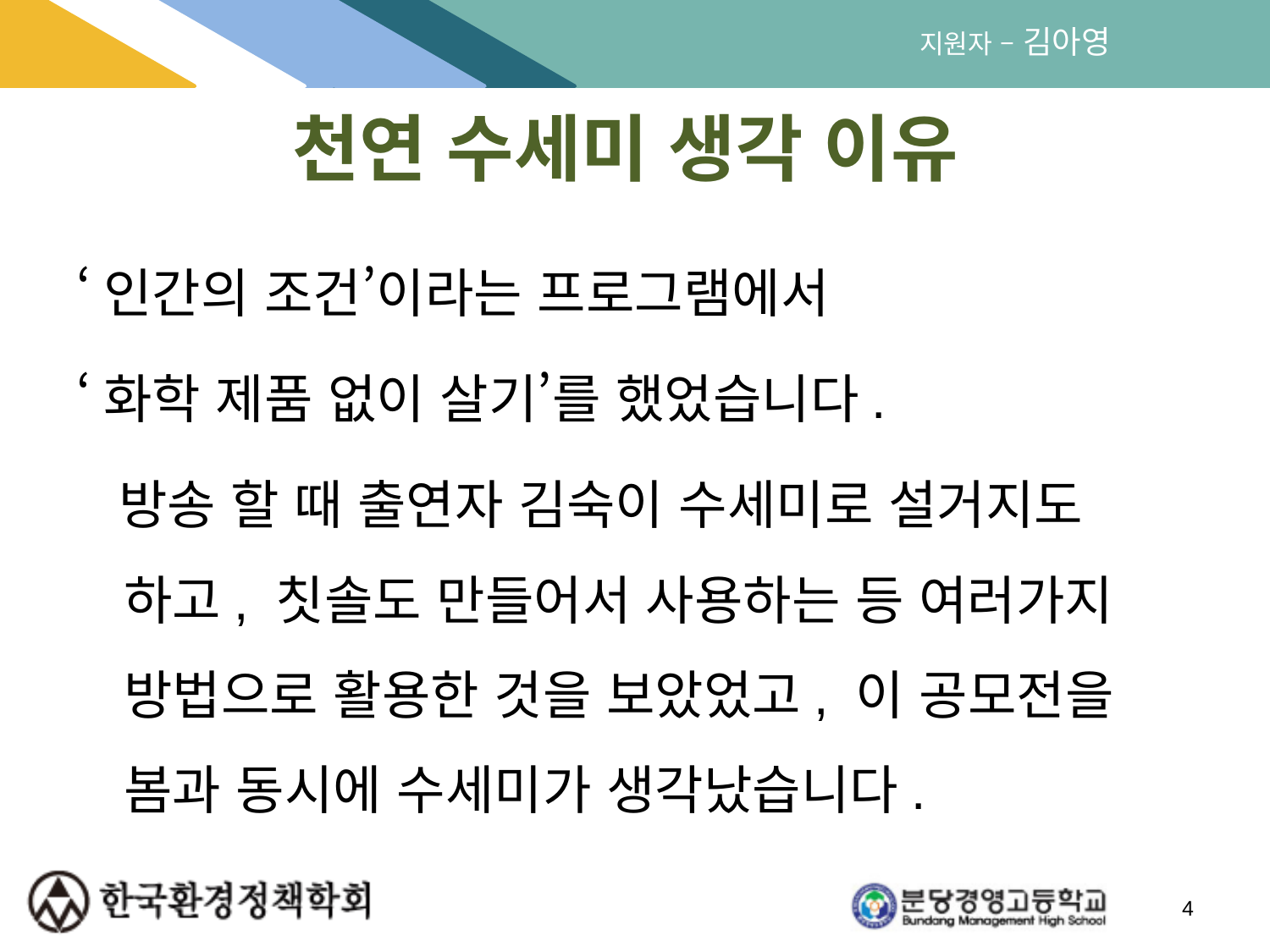

# 천연 수세미 생각 이유
‘인간의 조건’이라는 프로그램에서
‘화학 제품 없이 살기’를 했었습니다.
  방송 할 때 출연자 김숙이 수세미로 설거지도 하고, 칫솔도 만들어서 사용하는 등 여러가지 방법으로 활용한 것을 보았었고, 이 공모전을 봄과 동시에 수세미가 생각났습니다.
4